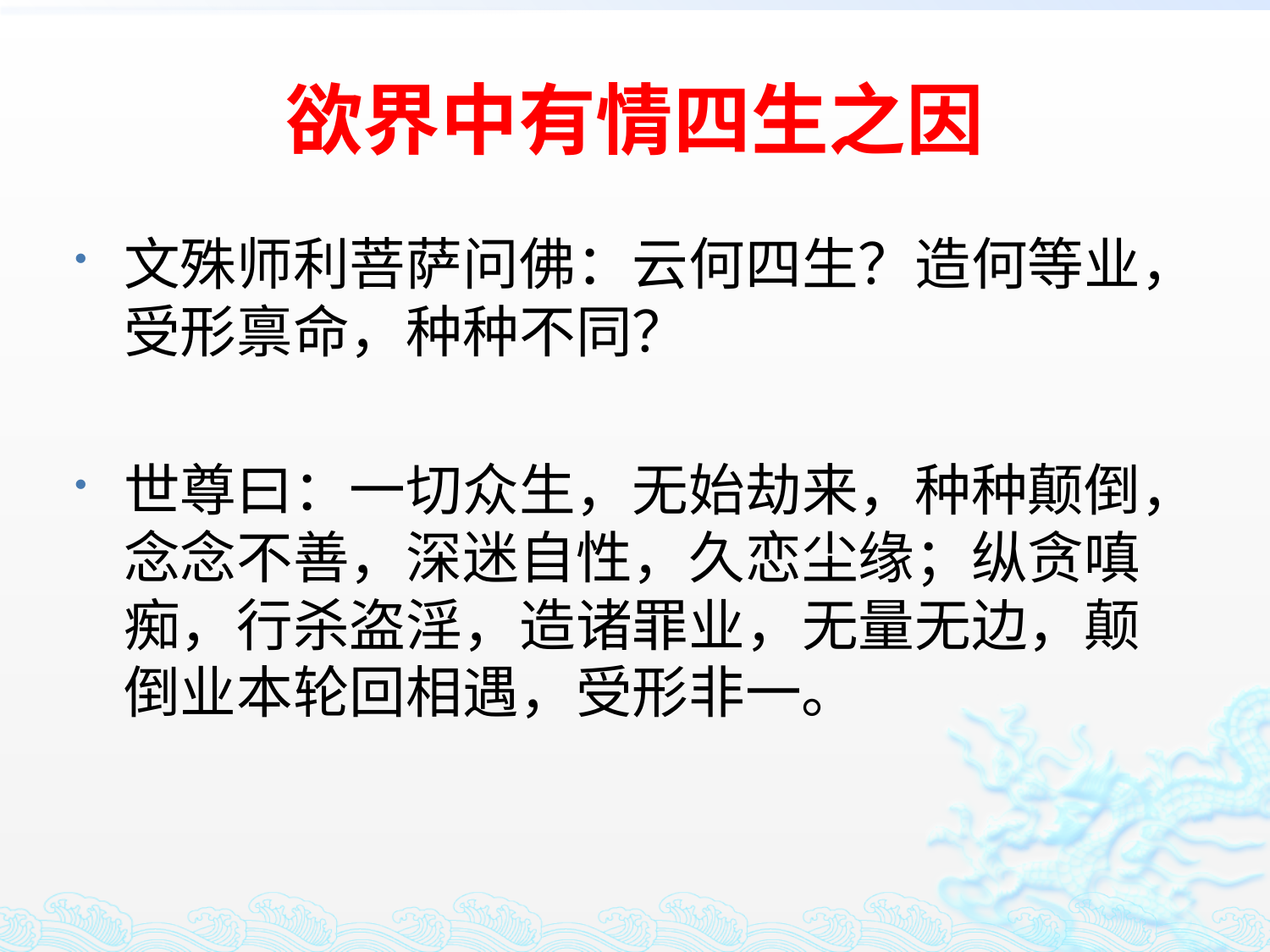

# 欲界中有情四生之因
文殊师利菩萨问佛：云何四生？造何等业，受形禀命，种种不同？

世尊曰：一切众生，无始劫来，种种颠倒，念念不善，深迷自性，久恋尘缘；纵贪嗔痴，行杀盗淫，造诸罪业，无量无边，颠倒业本轮回相遇，受形非一。